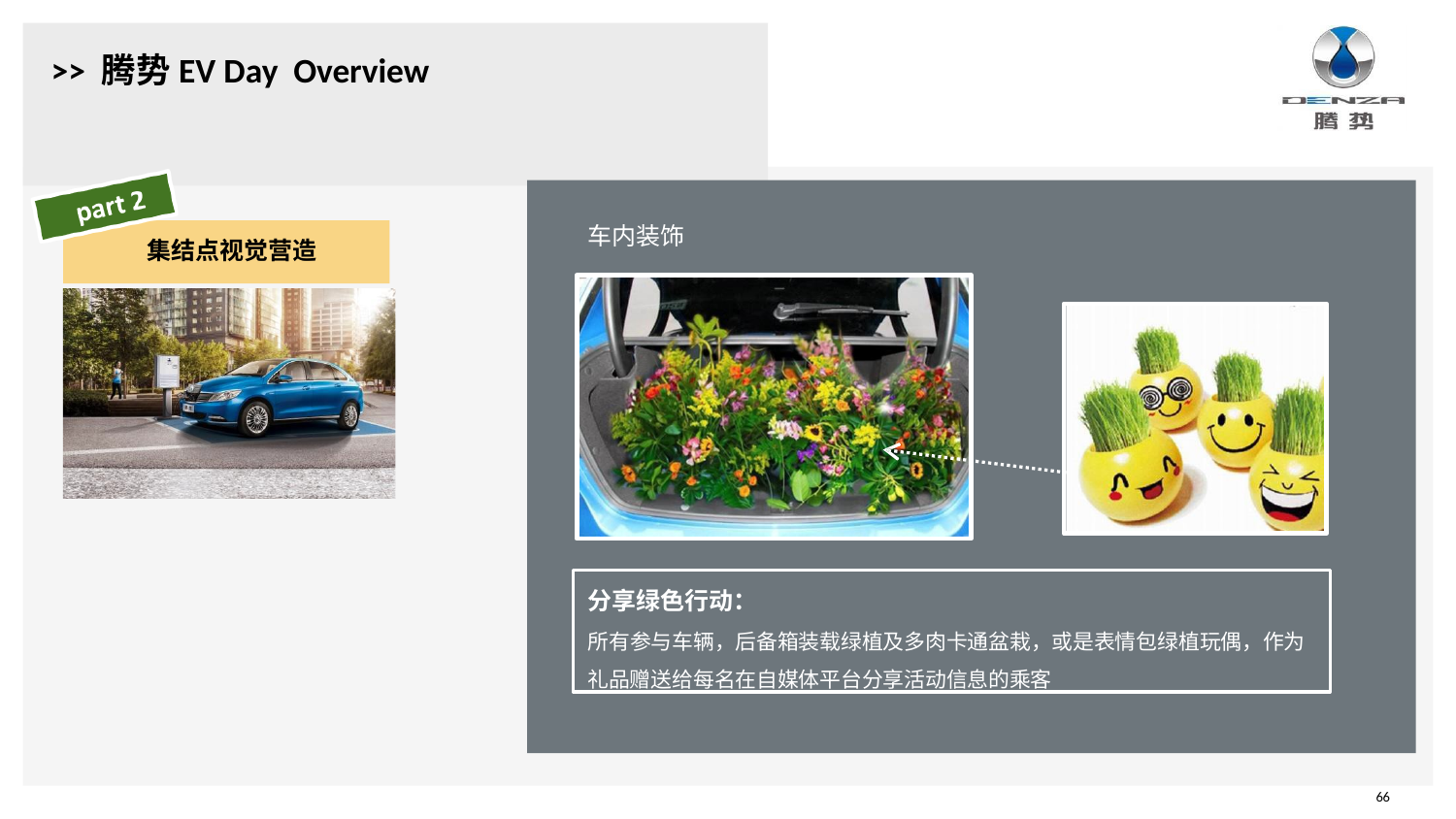

# >> 腾势EV Day Overview

车内装饰

集结点视觉营造

分享绿色行动：
所有参与车辆，后备箱装载绿植及多肉卡通盆栽，或是表情包绿植玩偶，作为
礼品赠送给每名在自媒体平台分享活动信息的乘客
66